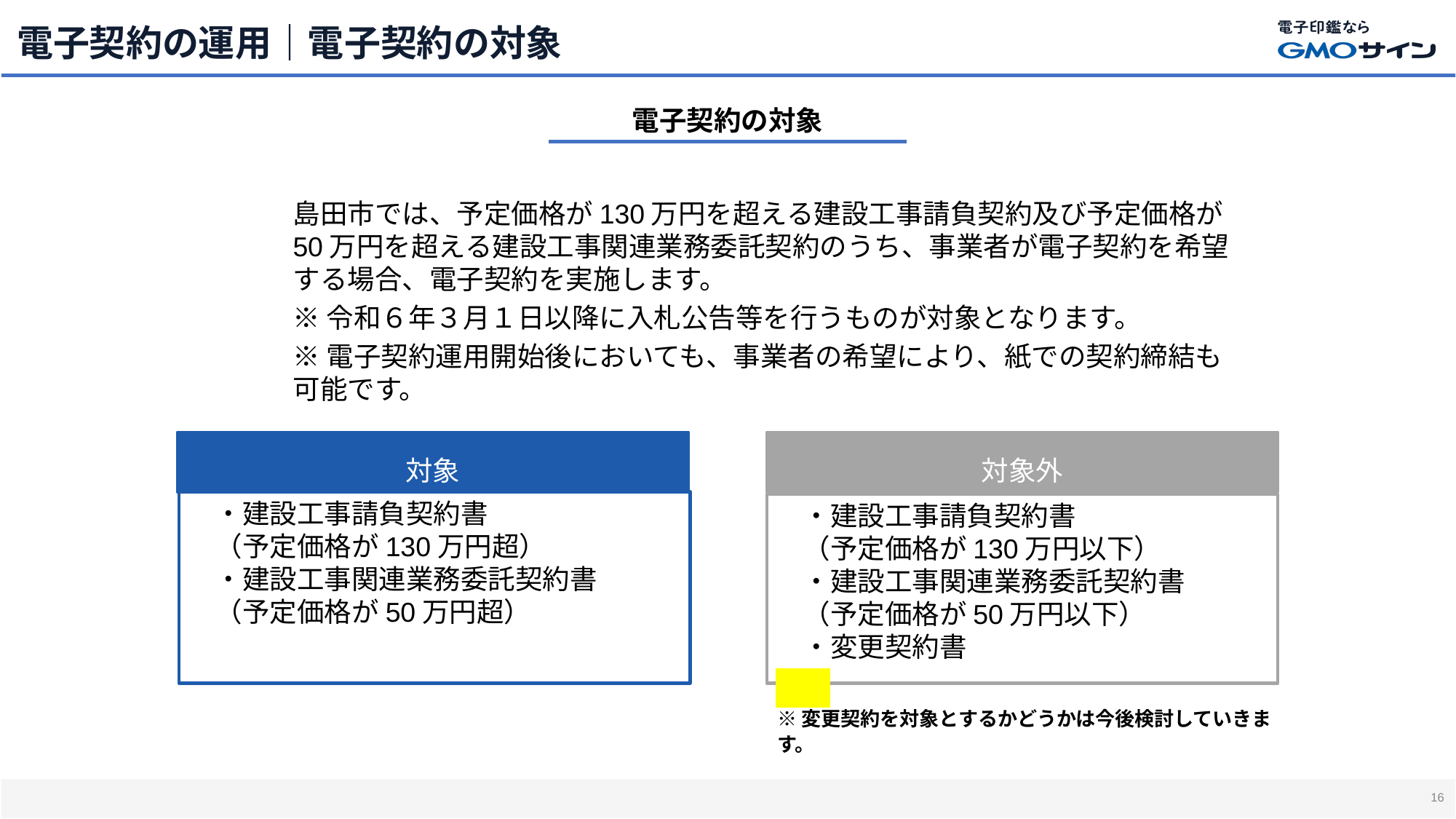

# 電子契約の運用｜電子契約の対象
電子契約の対象
島田市では、予定価格が130万円を超える建設工事請負契約及び予定価格が50万円を超える建設工事関連業務委託契約のうち、事業者が電子契約を希望する場合、電子契約を実施します。
※令和６年３月１日以降に入札公告等を行うものが対象となります。
※電子契約運用開始後においても、事業者の希望により、紙での契約締結も可能です。
対象
対象外
　・建設工事請負契約書
　（予定価格が130万円超）
　・建設工事関連業務委託契約書
　（予定価格が50万円超）

　・建設工事請負契約書
　（予定価格が130万円以下）
　・建設工事関連業務委託契約書
　（予定価格が50万円以下）
　・変更契約書

※変更契約を対象とするかどうかは今後検討していきます。
16